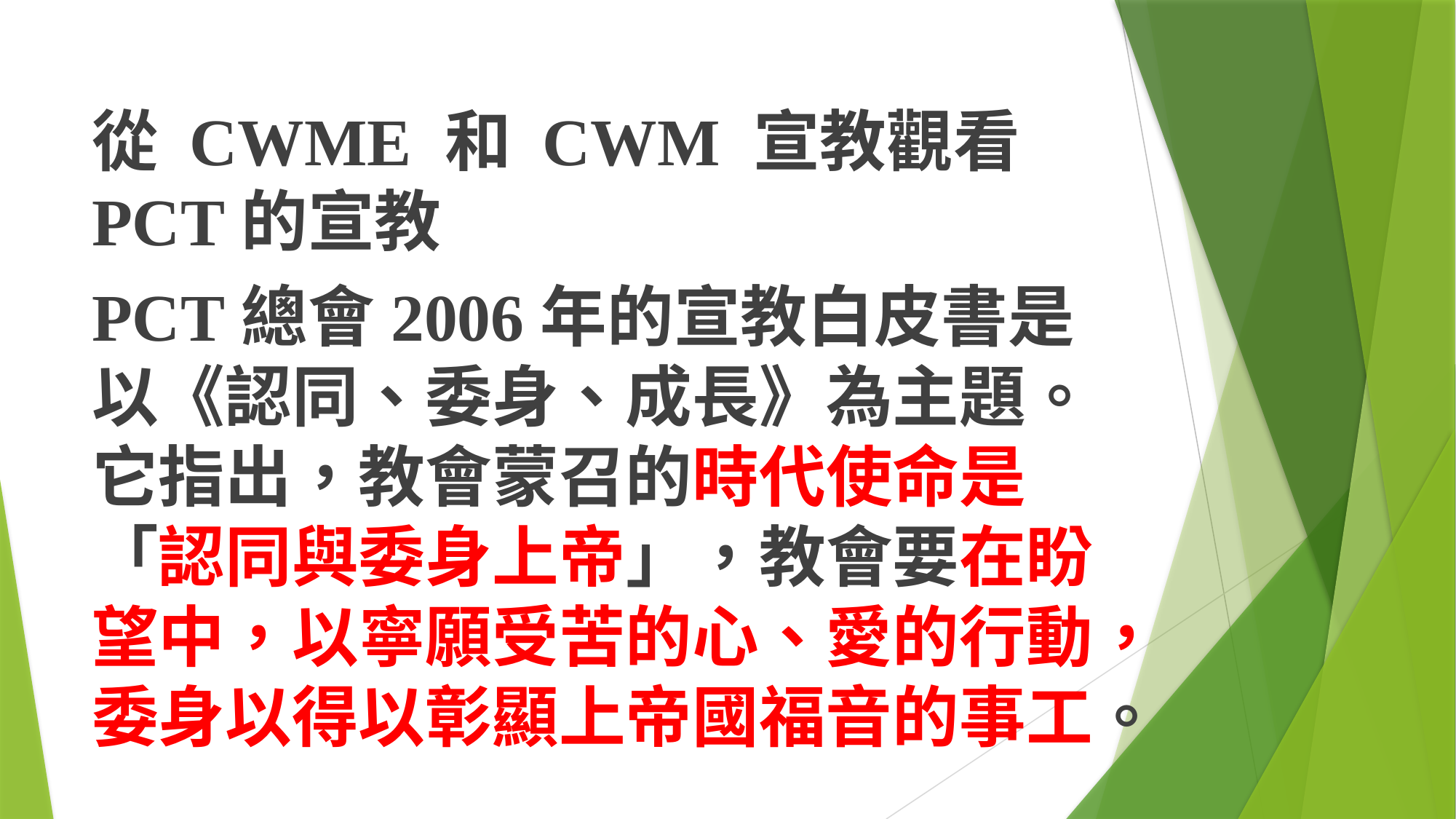

#
從 CWME 和 CWM 宣教觀看PCT的宣教
PCT總會2006年的宣教白皮書是以《認同、委身、成長》為主題。它指出，教會蒙召的時代使命是「認同與委身上帝」，教會要在盼望中，以寧願受苦的心、愛的行動，委身以得以彰顯上帝國福音的事工。